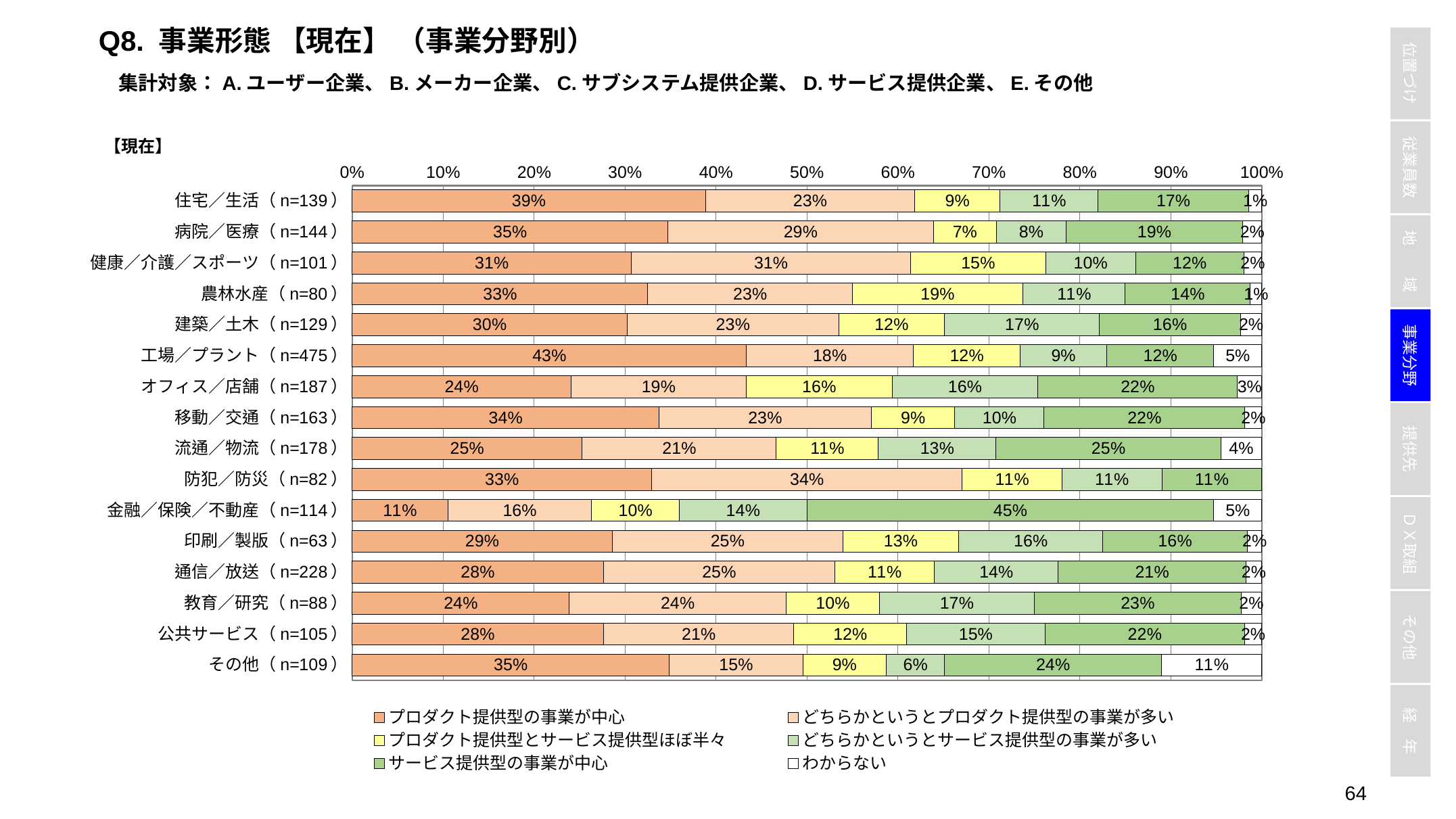

Q8. 事業形態 【現在】 （事業分野別）
集計対象：A.ユーザー企業、B.メーカー企業、C.サブシステム提供企業、D.サービス提供企業、E.その他

### Chart

| Category | プロダクト提供型の事業が中心 | どちらかというとプロダクト提供型の事業が多い | プロダクト提供型とサービス提供型ほぼ半々 | どちらかというとサービス提供型の事業が多い | サービス提供型の事業が中心 | わからない |
|---|---|---|---|---|---|---|
| 住宅／生活（n=139） | 0.38848920863309355 | 0.2302158273381295 | 0.09352517985611511 | 0.1079136690647482 | 0.16546762589928057 | 0.014388489208633094 |
| 病院／医療（n=144） | 0.3472222222222222 | 0.2916666666666667 | 0.06944444444444445 | 0.0763888888888889 | 0.19444444444444445 | 0.020833333333333332 |
| 健康／介護／スポーツ（n=101） | 0.3069306930693069 | 0.3069306930693069 | 0.1485148514851485 | 0.09900990099009901 | 0.1188118811881188 | 0.019801980198019802 |
| 農林水産（n=80） | 0.325 | 0.225 | 0.1875 | 0.1125 | 0.1375 | 0.0125 |
| 建築／土木（n=129） | 0.3023255813953488 | 0.23255813953488372 | 0.11627906976744186 | 0.17054263565891473 | 0.15503875968992248 | 0.023255813953488372 |
| 工場／プラント（n=475） | 0.4336842105263158 | 0.1831578947368421 | 0.11789473684210526 | 0.09473684210526316 | 0.11789473684210526 | 0.05263157894736842 |
| オフィス／店舗（n=187） | 0.24064171122994651 | 0.1925133689839572 | 0.16042780748663102 | 0.16042780748663102 | 0.2192513368983957 | 0.026737967914438502 |
| 移動／交通（n=163） | 0.3374233128834356 | 0.2331288343558282 | 0.09202453987730061 | 0.09815950920245399 | 0.22085889570552147 | 0.018404907975460124 |
| 流通／物流（n=178） | 0.25280898876404495 | 0.21348314606741572 | 0.11235955056179775 | 0.12921348314606743 | 0.24719101123595505 | 0.0449438202247191 |
| 防犯／防災（n=82） | 0.32926829268292684 | 0.34146341463414637 | 0.10975609756097561 | 0.10975609756097561 | 0.10975609756097561 | 0.0 |
| 金融／保険／不動産（n=114） | 0.10526315789473684 | 0.15789473684210525 | 0.09649122807017543 | 0.14035087719298245 | 0.4473684210526316 | 0.05263157894736842 |
| 印刷／製版（n=63） | 0.2857142857142857 | 0.25396825396825395 | 0.12698412698412698 | 0.15873015873015872 | 0.15873015873015872 | 0.015873015873015872 |
| 通信／放送（n=228） | 0.27631578947368424 | 0.2543859649122807 | 0.10964912280701754 | 0.13596491228070176 | 0.20614035087719298 | 0.017543859649122806 |
| 教育／研究（n=88） | 0.23863636363636365 | 0.23863636363636365 | 0.10227272727272728 | 0.17045454545454544 | 0.22727272727272727 | 0.022727272727272728 |
| 公共サービス（n=105） | 0.2761904761904762 | 0.20952380952380953 | 0.12380952380952381 | 0.1523809523809524 | 0.21904761904761905 | 0.01904761904761905 |
| その他（n=109） | 0.3486238532110092 | 0.14678899082568808 | 0.09174311926605505 | 0.06422018348623854 | 0.23853211009174313 | 0.11009174311926606 |
64